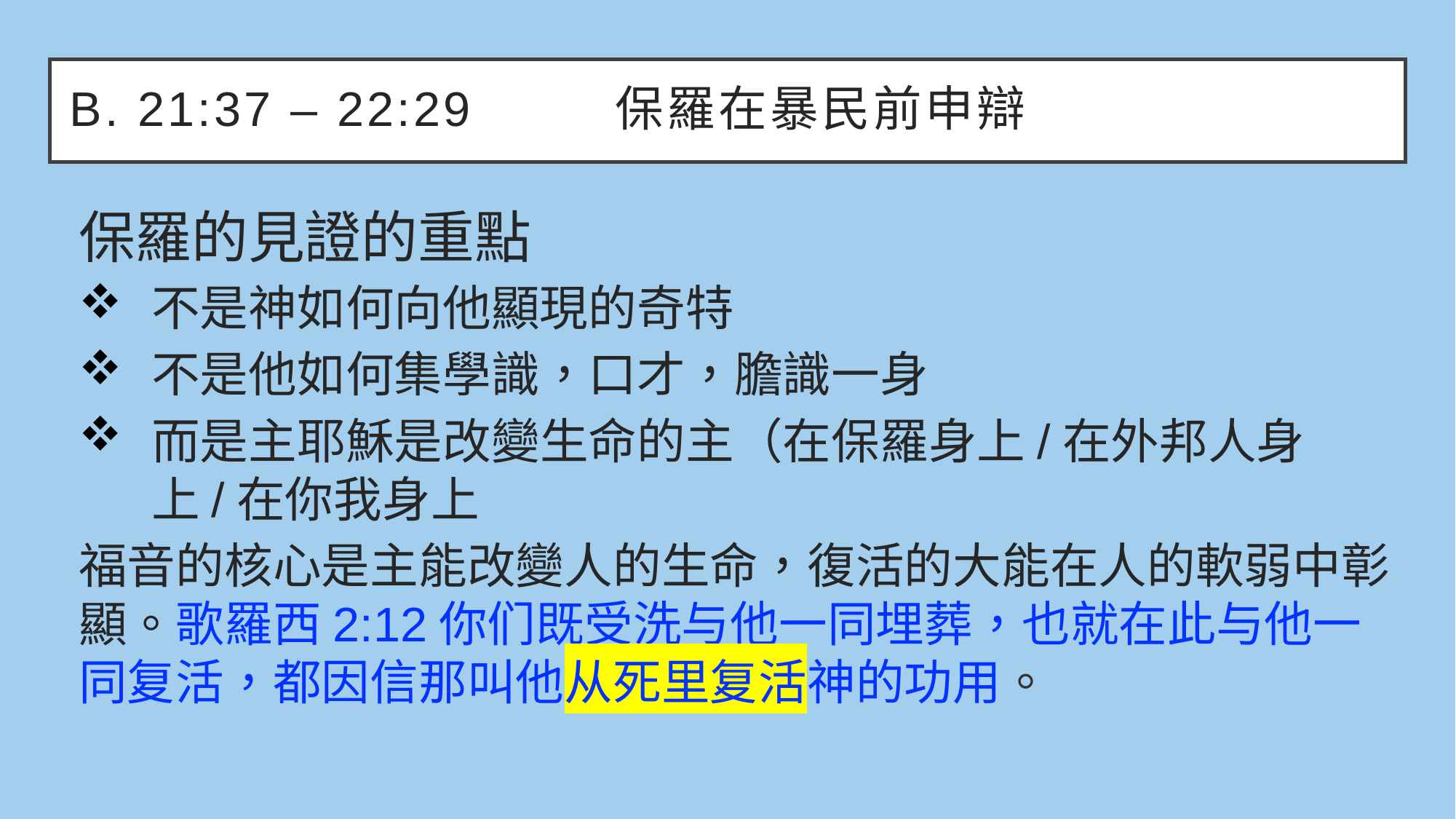

# B. 21:37 – 22:29		保羅在暴民前申辯
保羅的見證的重點
不是神如何向他顯現的奇特
不是他如何集學識，口才，膽識一身
而是主耶穌是改變生命的主（在保羅身上/在外邦人身上/在你我身上
福音的核心是主能改變人的生命，復活的大能在人的軟弱中彰顯。歌羅西2:12你们既受洗与他一同埋葬，也就在此与他一同复活，都因信那叫他从死里复活神的功用。